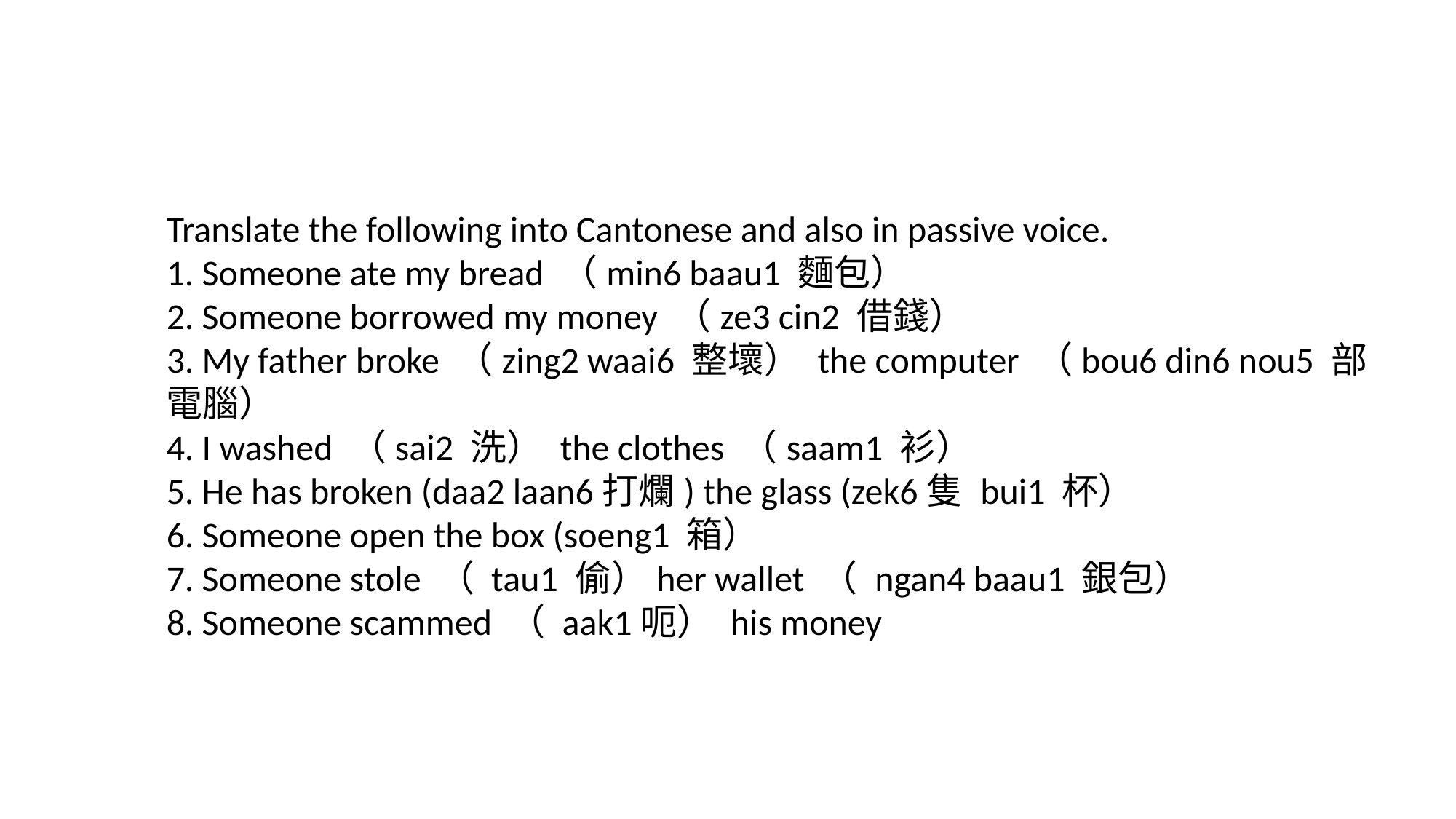

Translate the following into Cantonese and also in passive voice.
1. Someone ate my bread （min6 baau1 麵包）
2. Someone borrowed my money （ze3 cin2 借錢）
3. My father broke （zing2 waai6 整壞） the computer （bou6 din6 nou5 部電腦）
4. I washed （sai2 洗） the clothes （saam1 衫）
5. He has broken (daa2 laan6打爛) the glass (zek6隻 bui1 杯）
6. Someone open the box (soeng1 箱）
7. Someone stole （ tau1 偷）her wallet （ ngan4 baau1 銀包）
8. Someone scammed （ aak1呃） his money